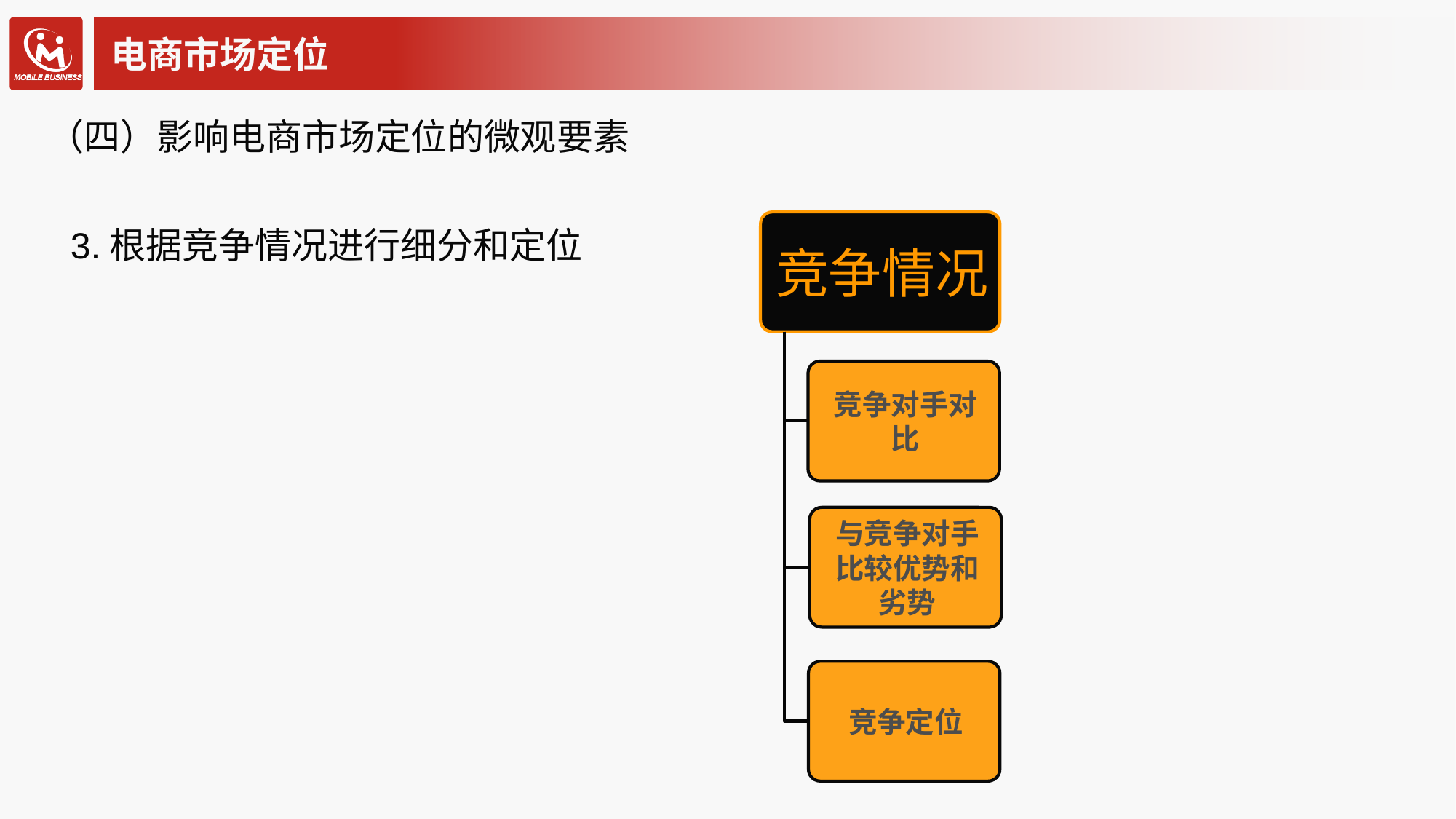

# 电商市场定位
（四）影响电商市场定位的微观要素
竞争情况
竞争对手对比
与竞争对手比较优势和劣势
竞争定位
3.根据竞争情况进行细分和定位